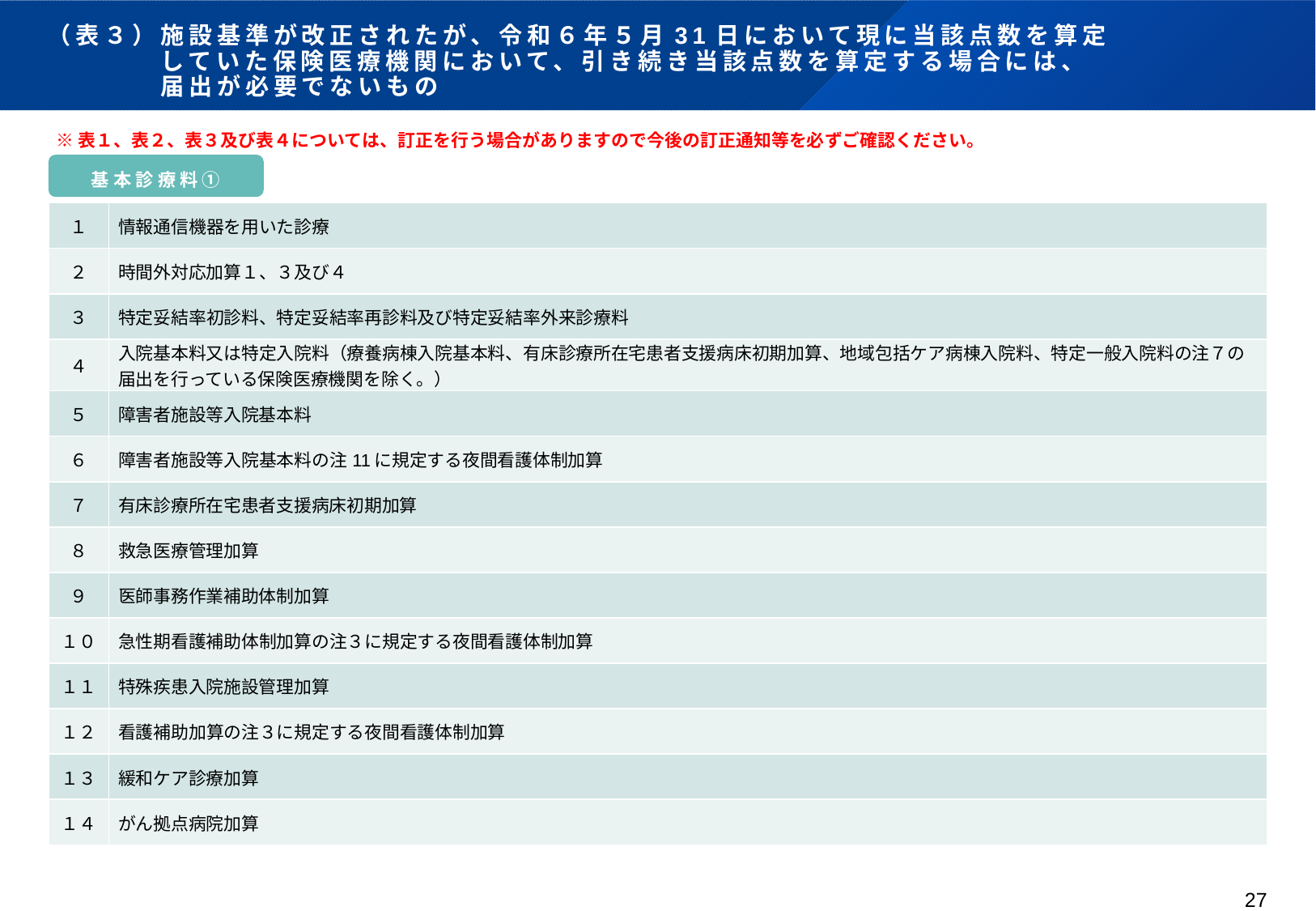

# （表３）施設基準が改正されたが、令和６年５月31日において現に当該点数を算定 　　　　していた保険医療機関において、引き続き当該点数を算定する場合には、 　　　　届出が必要でないもの
※表１、表２、表３及び表４については、訂正を行う場合がありますので今後の訂正通知等を必ずご確認ください。
基本診療料①
| １ | 情報通信機器を用いた診療 |
| --- | --- |
| ２ | 時間外対応加算１、３及び４ |
| ３ | 特定妥結率初診料、特定妥結率再診料及び特定妥結率外来診療料 |
| ４ | 入院基本料又は特定入院料（療養病棟入院基本料、有床診療所在宅患者支援病床初期加算、地域包括ケア病棟入院料、特定一般入院料の注７の届出を行っている保険医療機関を除く。） |
| ５ | 障害者施設等入院基本料 |
| ６ | 障害者施設等入院基本料の注11に規定する夜間看護体制加算 |
| ７ | 有床診療所在宅患者支援病床初期加算 |
| ８ | 救急医療管理加算 |
| ９ | 医師事務作業補助体制加算 |
| １０ | 急性期看護補助体制加算の注３に規定する夜間看護体制加算 |
| １１ | 特殊疾患入院施設管理加算 |
| １２ | 看護補助加算の注３に規定する夜間看護体制加算 |
| １３ | 緩和ケア診療加算 |
| １４ | がん拠点病院加算 |
27